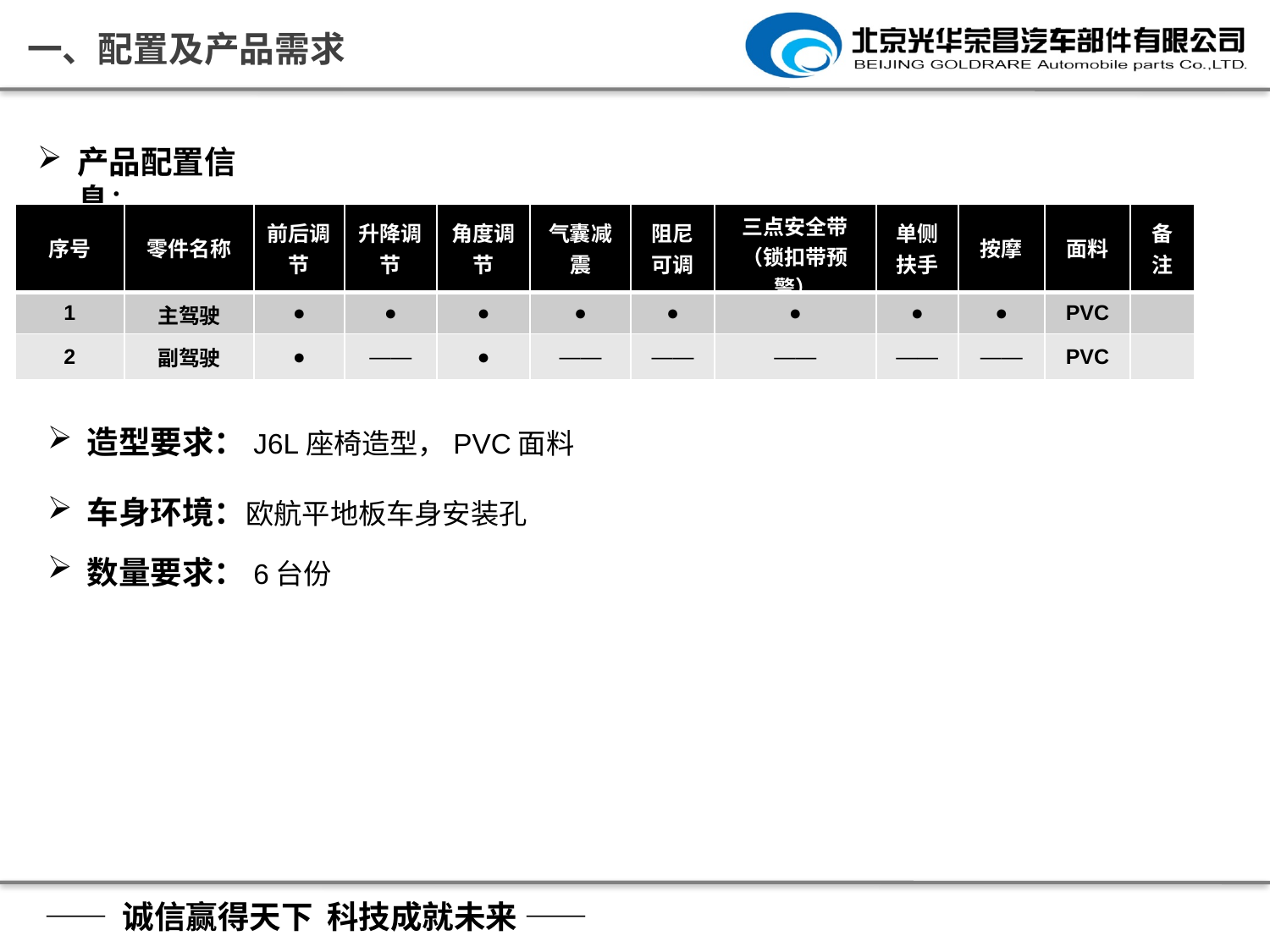

一、配置及产品需求
产品配置信息：
| 序号 | 零件名称 | 前后调节 | 升降调节 | 角度调节 | 气囊减震 | 阻尼可调 | 三点安全带 （锁扣带预警） | 单侧扶手 | 按摩 | 面料 | 备注 |
| --- | --- | --- | --- | --- | --- | --- | --- | --- | --- | --- | --- |
| 1 | 主驾驶 | ● | ● | ● | ● | ● | ● | ● | ● | PVC |  |
| 2 | 副驾驶 | ● | —— | ● | —— | —— | —— | —— | —— | PVC |  |
造型要求：J6L座椅造型，PVC面料
车身环境：欧航平地板车身安装孔
数量要求：6台份